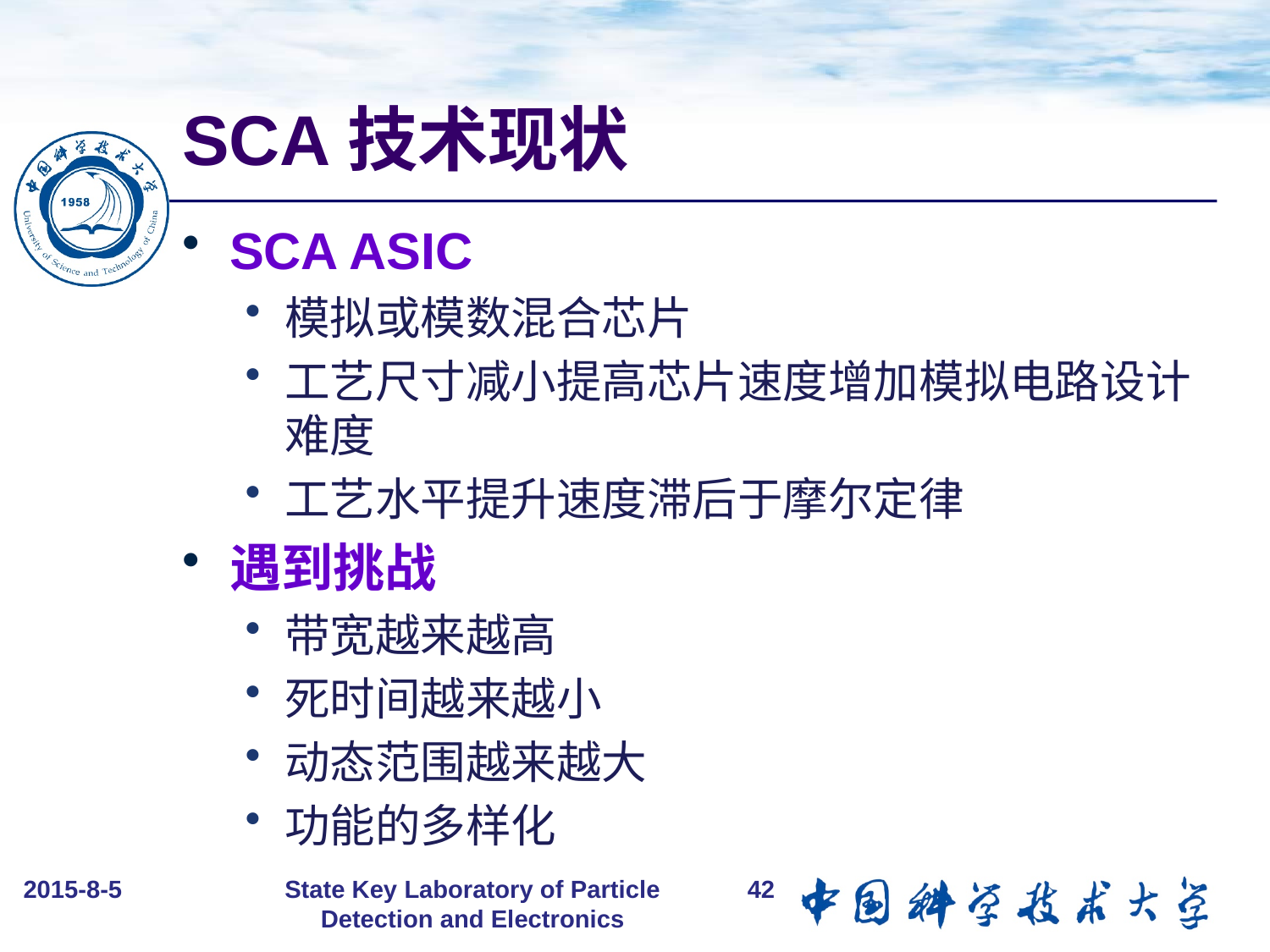

# SCA技术现状
SCA ASIC
模拟或模数混合芯片
工艺尺寸减小提高芯片速度增加模拟电路设计难度
工艺水平提升速度滞后于摩尔定律
遇到挑战
带宽越来越高
死时间越来越小
动态范围越来越大
功能的多样化
2015-8-5
42
State Key Laboratory of Particle Detection and Electronics